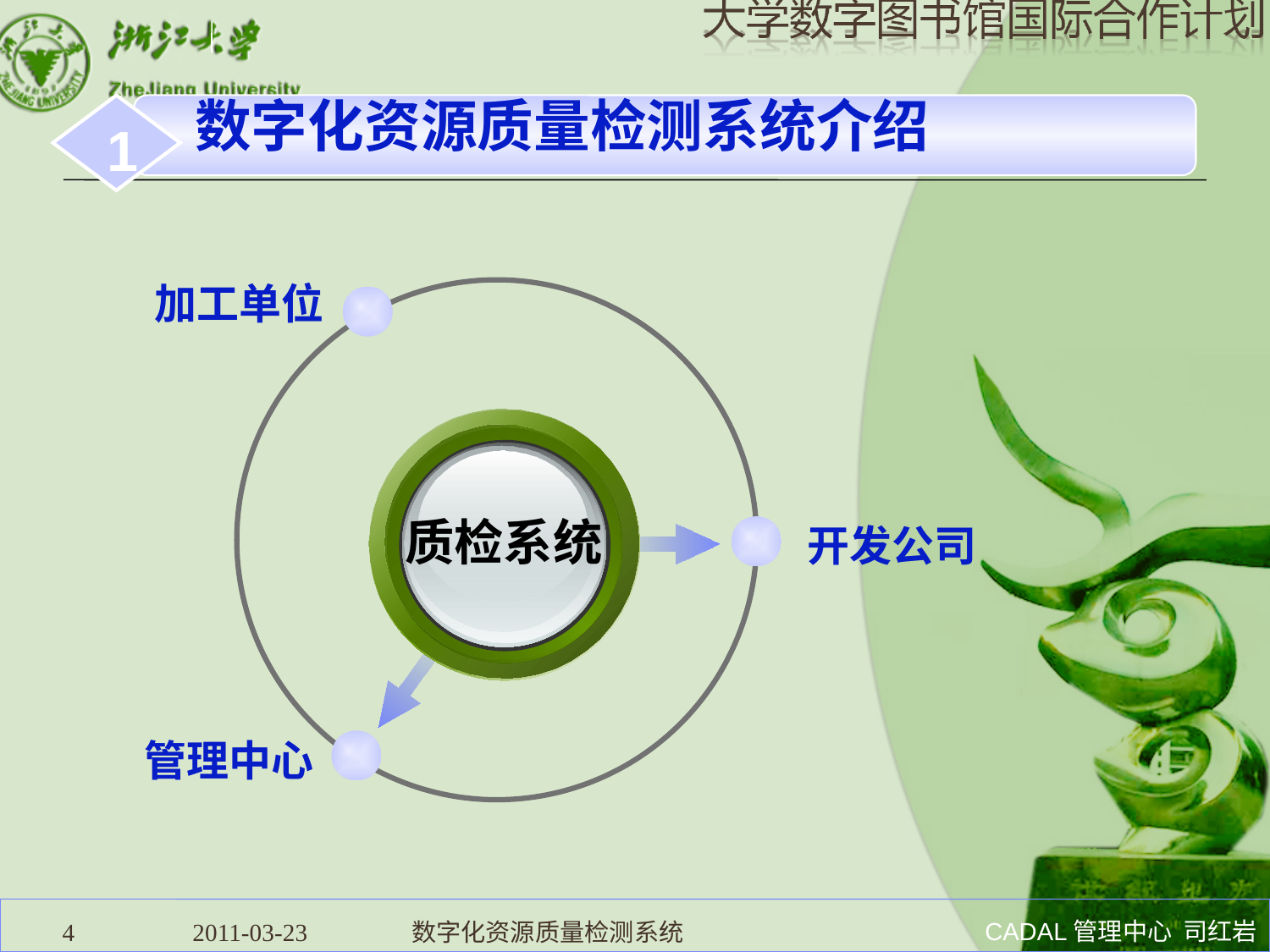

#
数字化资源质量检测系统介绍

1
加工单位

质检系统
开发公司

管理中心

4
2011-03-23              数字化资源质量检测系统